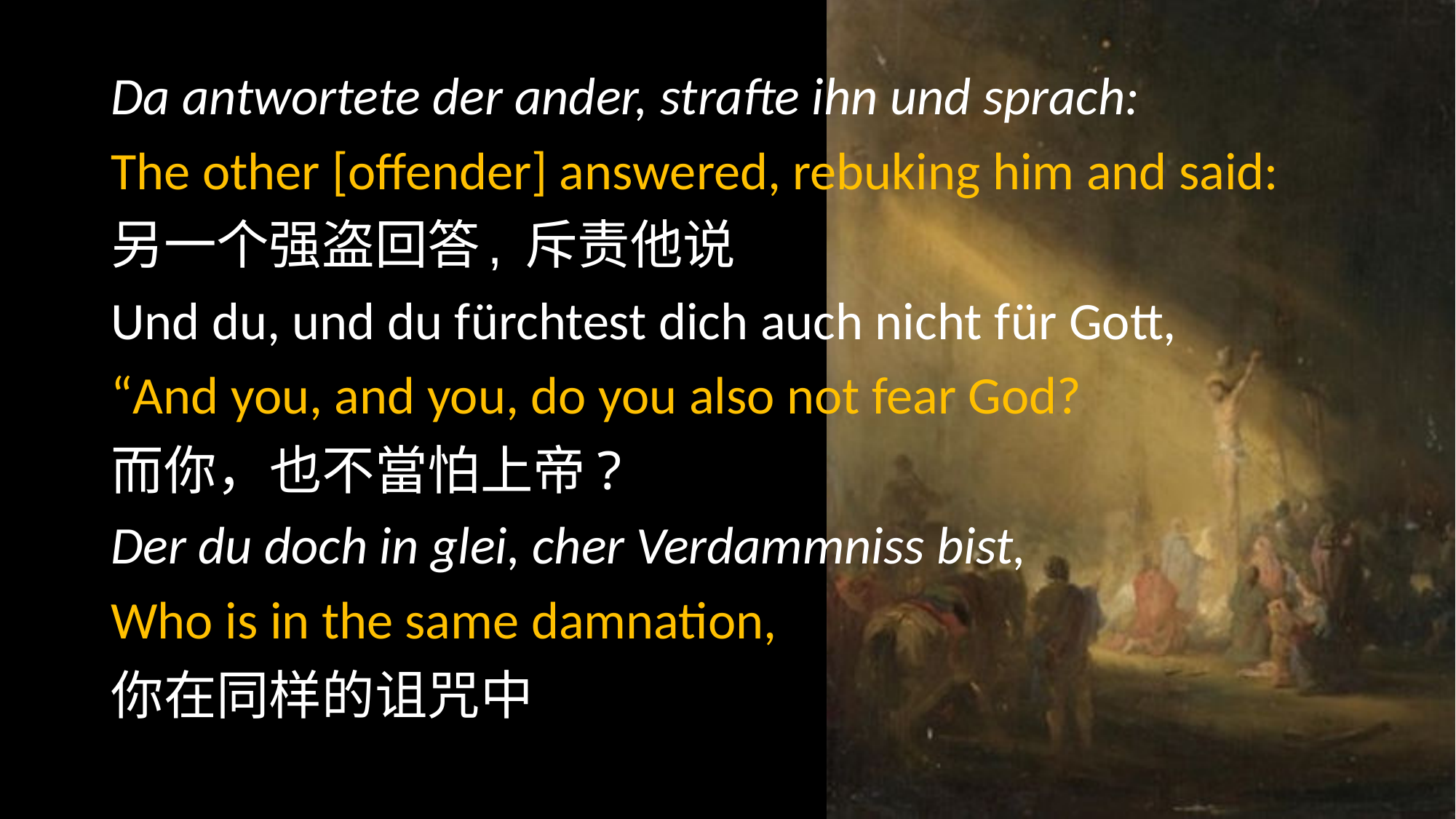

Da antwortete der ander, strafte ihn und sprach:
The other [offender] answered, rebuking him and said:
另一个强盗回答, 斥责他说
Und du, und du fürchtest dich auch nicht für Gott,
“And you, and you, do you also not fear God?
而你，也不當怕上帝?
Der du doch in glei, cher Verdammniss bist,
Who is in the same damnation,
你在同样的诅咒中